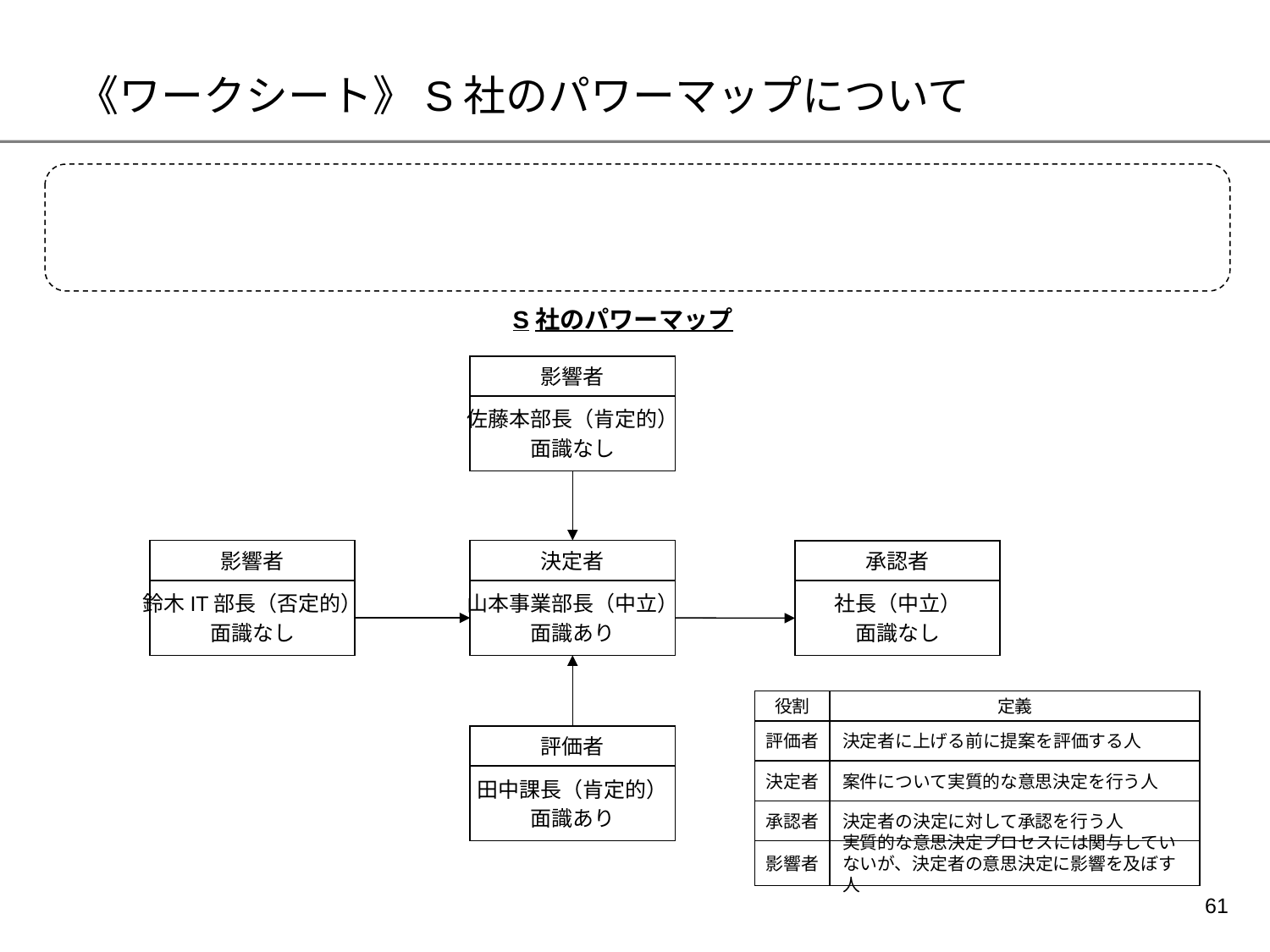

# 《ワークシート》S社のパワーマップについて

S社のパワーマップ
影響者
佐藤本部長（肯定的）
面識なし
影響者
決定者
承認者
鈴木IT部長（否定的）
面識なし
山本事業部長（中立）
面識あり
社長（中立）
面識なし
役割
定義
評価者
決定者に上げる前に提案を評価する人
評価者
決定者
案件について実質的な意思決定を行う人
田中課長（肯定的）
面識あり
承認者
決定者の決定に対して承認を行う人
影響者
実質的な意思決定プロセスには関与していないが、決定者の意思決定に影響を及ぼす人
61